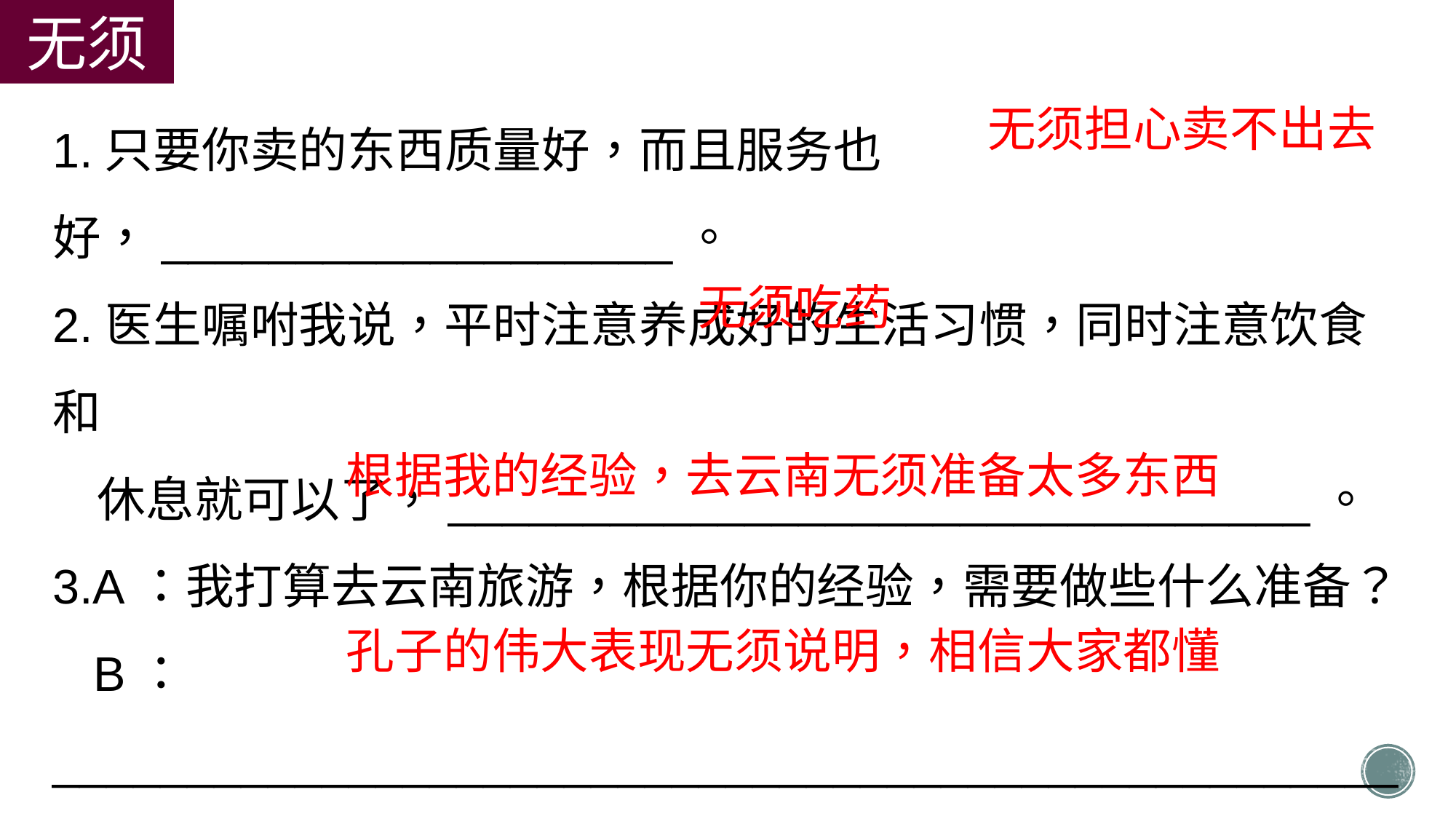

无须
1.只要你卖的东西质量好，而且服务也好，___________________。
2.医生嘱咐我说，平时注意养成好的生活习惯，同时注意饮食和
   休息就可以了，________________________________。
3.A：我打算去云南旅游，根据你的经验，需要做些什么准备？
   B：________________________________________________________。
4.A：你认为孔子的伟大表现主要表现在什么地方？
   B：________________________________________________________。
无须担心卖不出去
无须吃药
根据我的经验，去云南无须准备太多东西
孔子的伟大表现无须说明，相信大家都懂